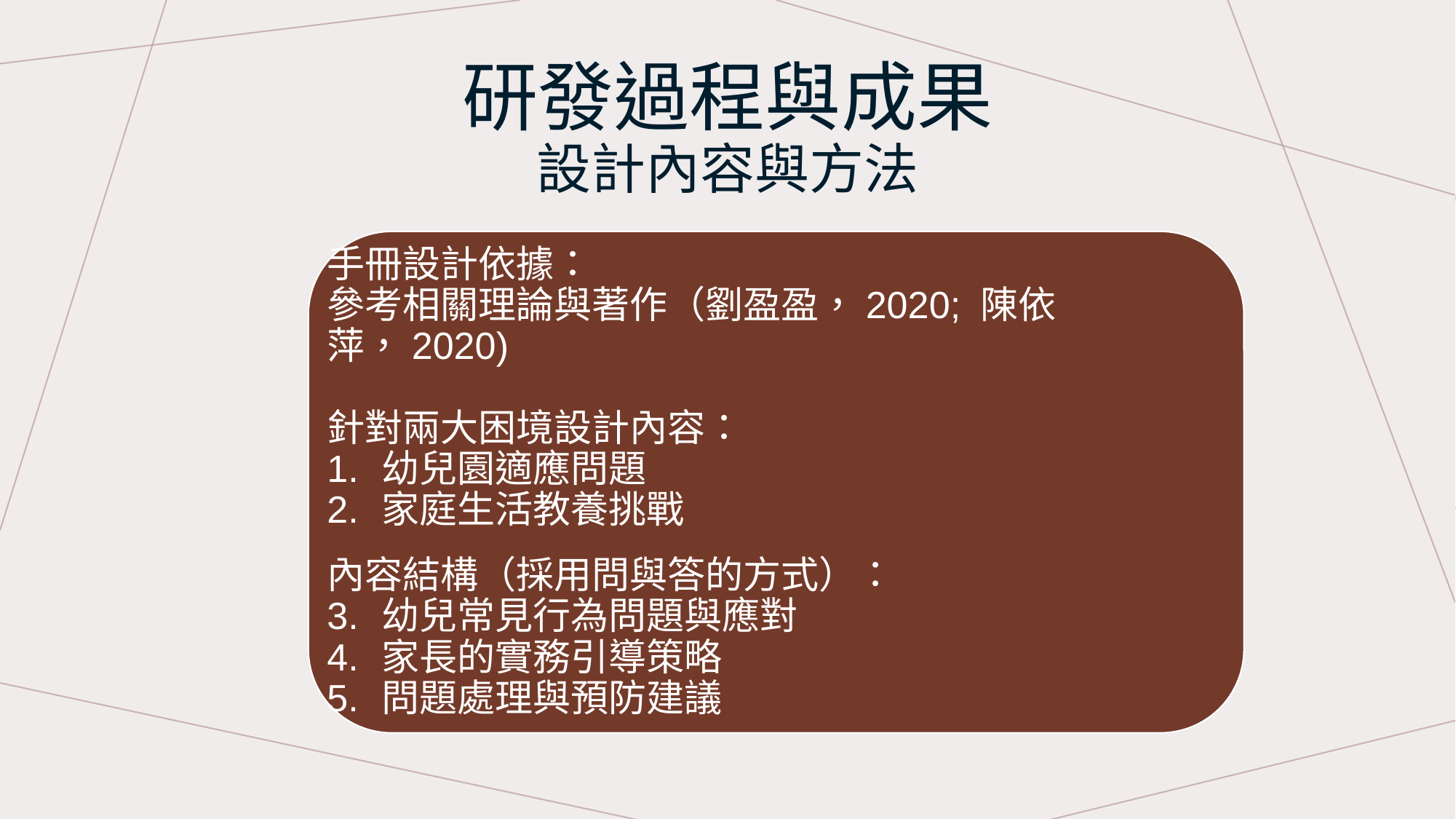

# 研發過程與成果 設計內容與方法

手冊設計依據：
參考相關理論與著作（劉盈盈，2020; 陳依萍，2020)

針對兩大困境設計內容：
幼兒園適應問題
家庭生活教養挑戰

內容結構（採用問與答的方式）：
幼兒常見行為問題與應對
家長的實務引導策略
問題處理與預防建議